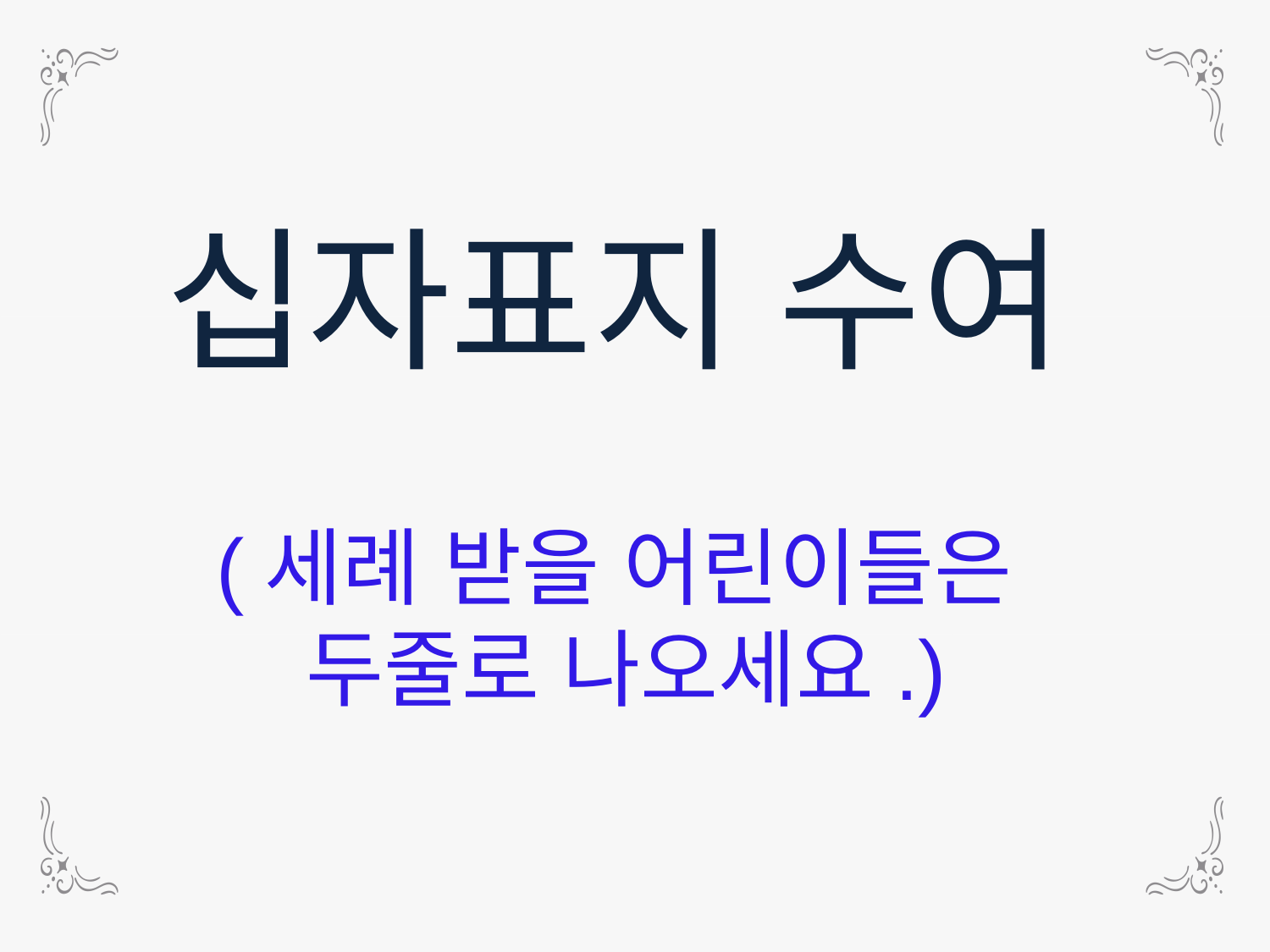

십자표지 수여
(세례 받을 어린이들은
두줄로 나오세요.)